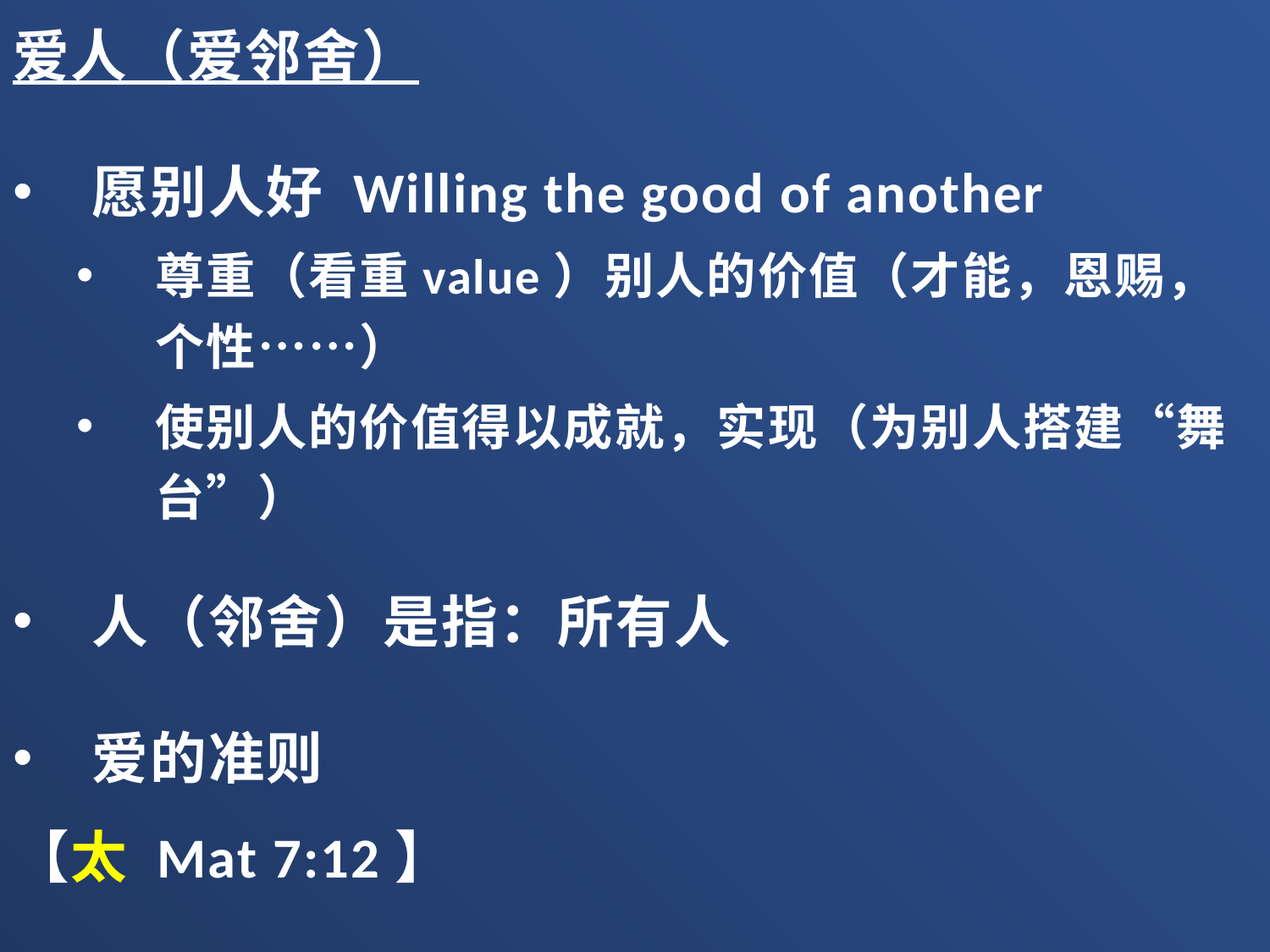

爱人（爱邻舍）

愿别人好 Willing the good of another
尊重（看重value）别人的价值（才能，恩赐，个性……）
使别人的价值得以成就，实现（为别人搭建“舞台”）

人（邻舍）是指：所有人

爱的准则
【太 Mat 7:12】